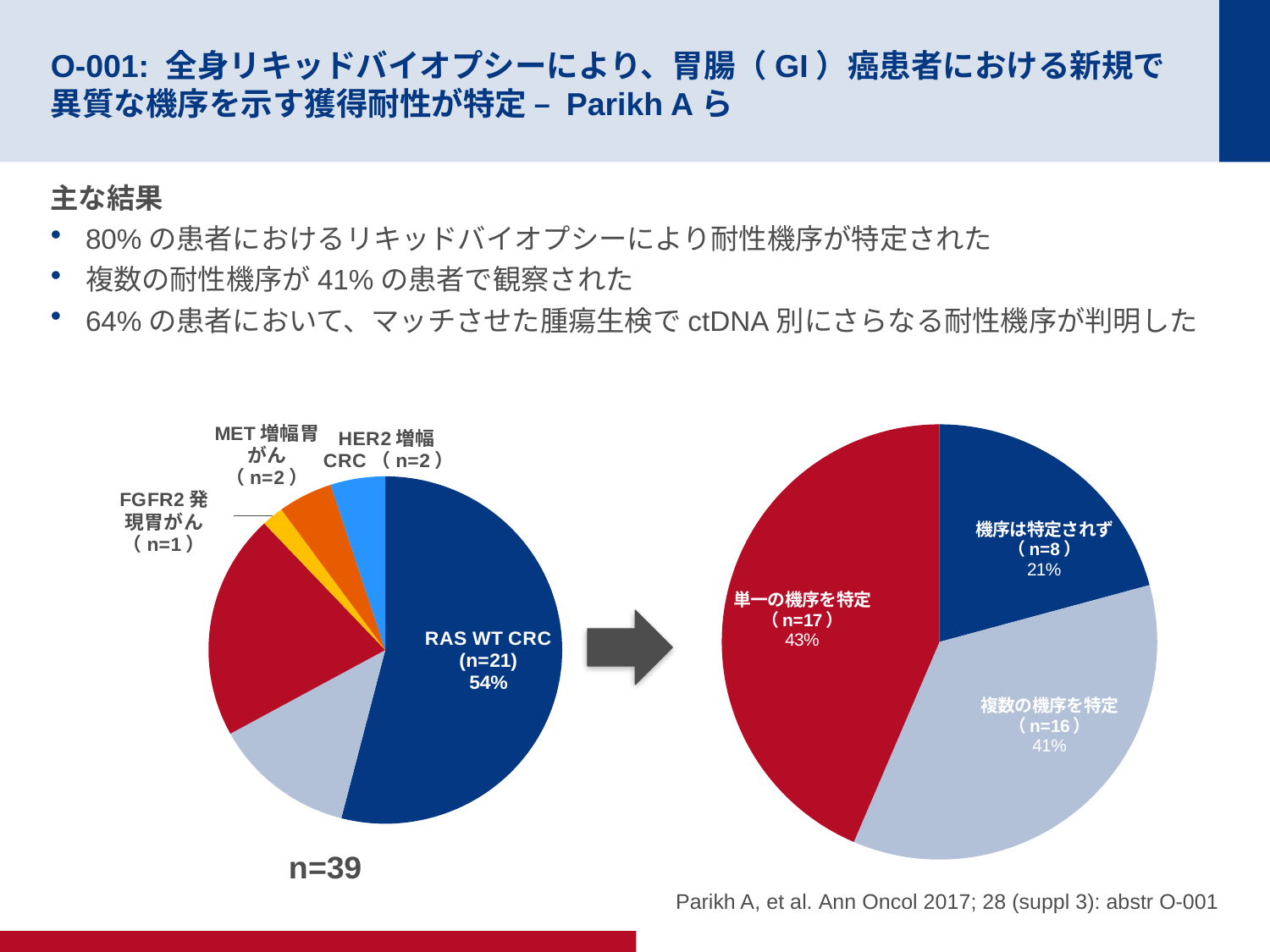

# O-001: 全身リキッドバイオプシーにより、胃腸（GI）癌患者における新規で異質な機序を示す獲得耐性が特定 – Parikh Aら
主な結果
80%の患者におけるリキッドバイオプシーにより耐性機序が特定された
複数の耐性機序が41%の患者で観察された
64%の患者において、マッチさせた腫瘍生検でctDNA別にさらなる耐性機序が判明した

### Chart: n=39

| Category |  |
|---|---|
| RAS WT CRC (n=21) | 54.0 |
| BRAFm CRC (n=5) | 13.0 |
| FGFR2 biliary (n=8) | 21.0 |
| FGFR2 gastric (n=1) | 2.0 |
| MET amp gastric (n=2) | 5.0 |
| HER2 amp CRC (n=2) | 5.0 |

### Chart

| Category |  |
|---|---|
| no mechanism identified (n=8) | 0.21000000000000016 |
| multiple mechansims identified (n=14) | 0.3600000000000003 |
| single mechanism identifed (n=17) | 0.44 |
Parikh A, et al. Ann Oncol 2017; 28 (suppl 3): abstr O-001